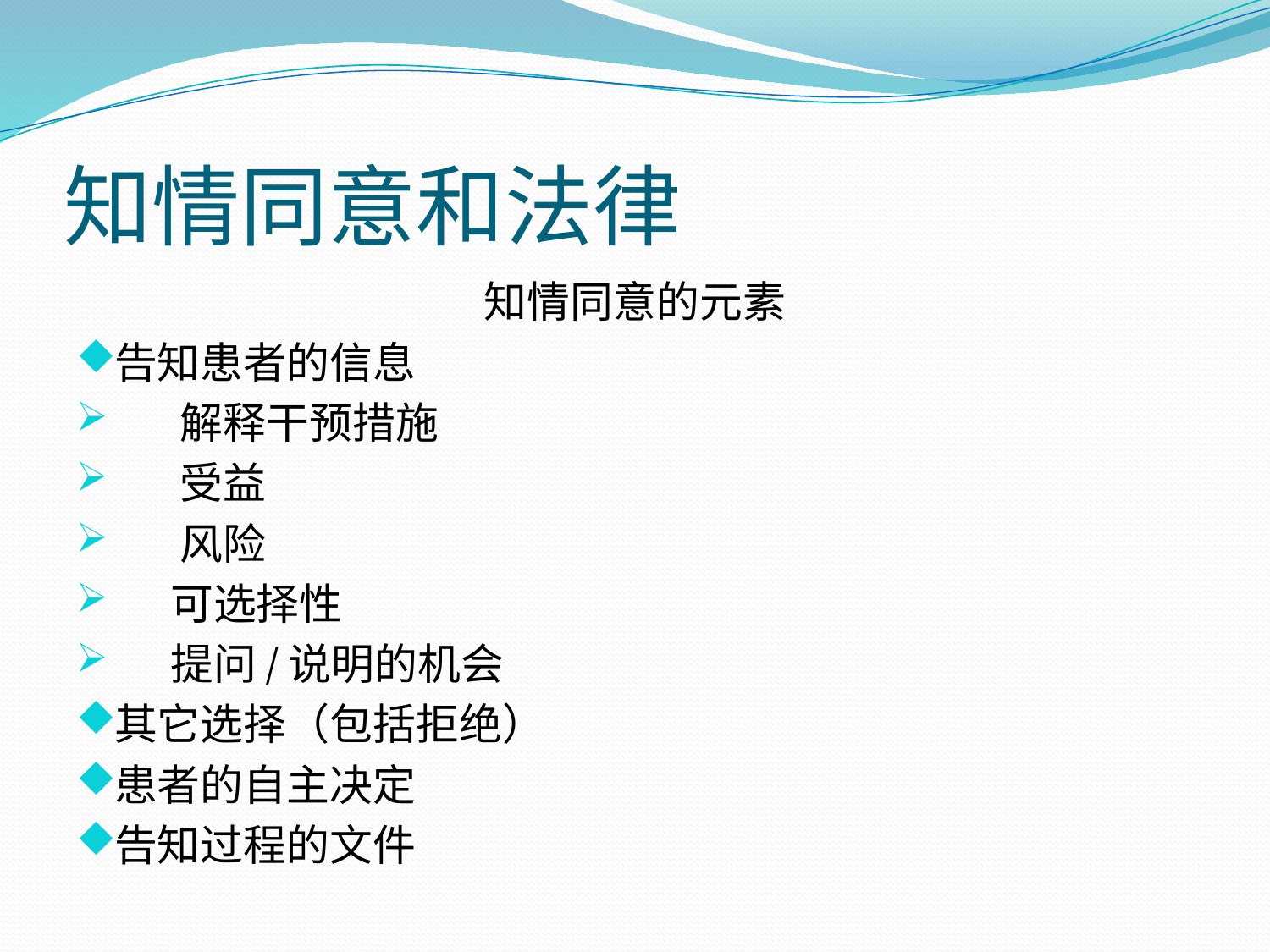

# 知情同意和法律
知情同意的元素
告知患者的信息
      解释干预措施
      受益
      风险
     可选择性
     提问/说明的机会
其它选择（包括拒绝）
患者的自主决定
告知过程的文件